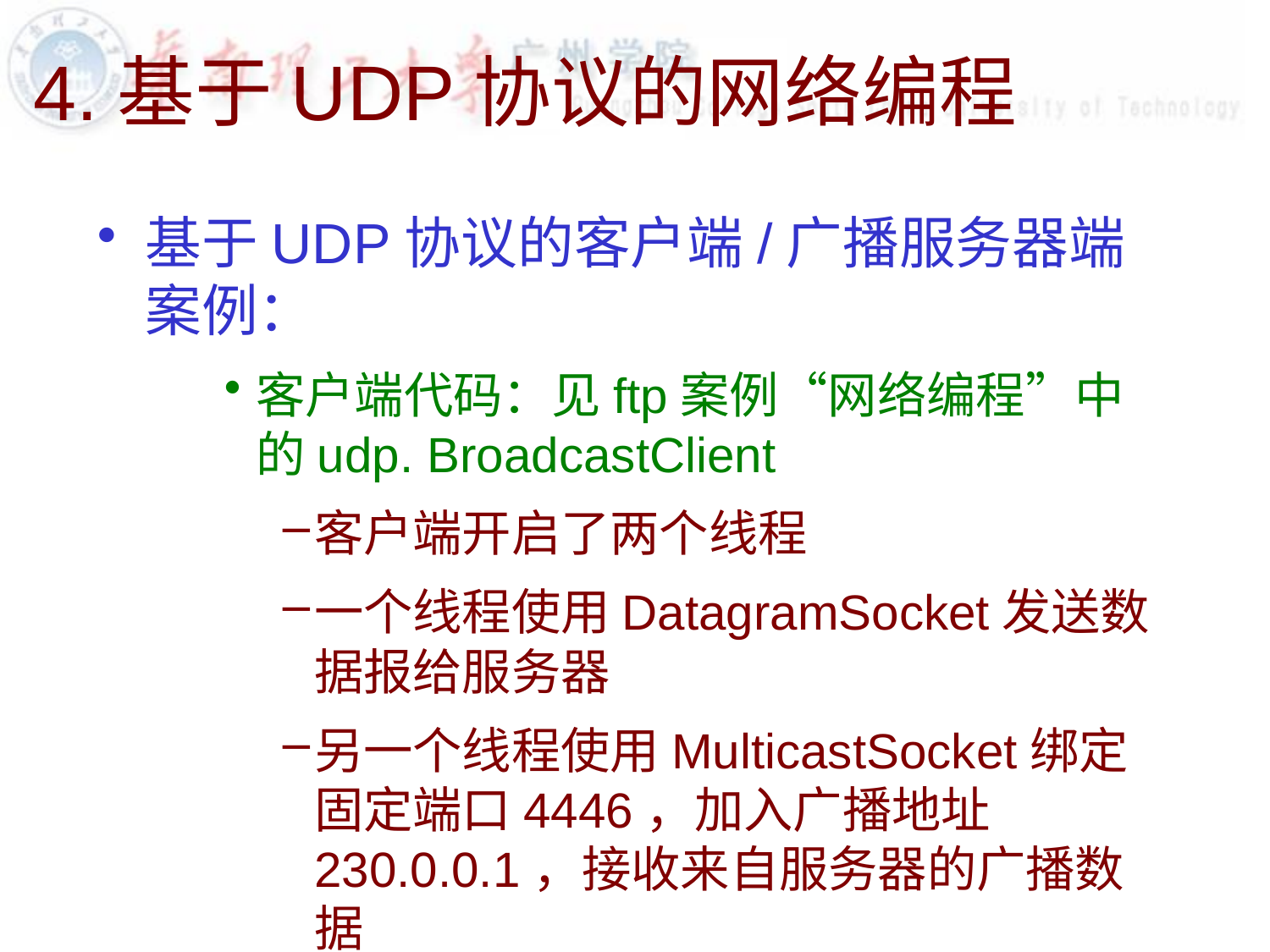

# 4.基于UDP协议的网络编程
基于UDP协议的客户端/广播服务器端案例：
客户端代码：见ftp案例“网络编程”中的udp. BroadcastClient
客户端开启了两个线程
一个线程使用DatagramSocket发送数据报给服务器
另一个线程使用MulticastSocket绑定固定端口4446，加入广播地址230.0.0.1，接收来自服务器的广播数据